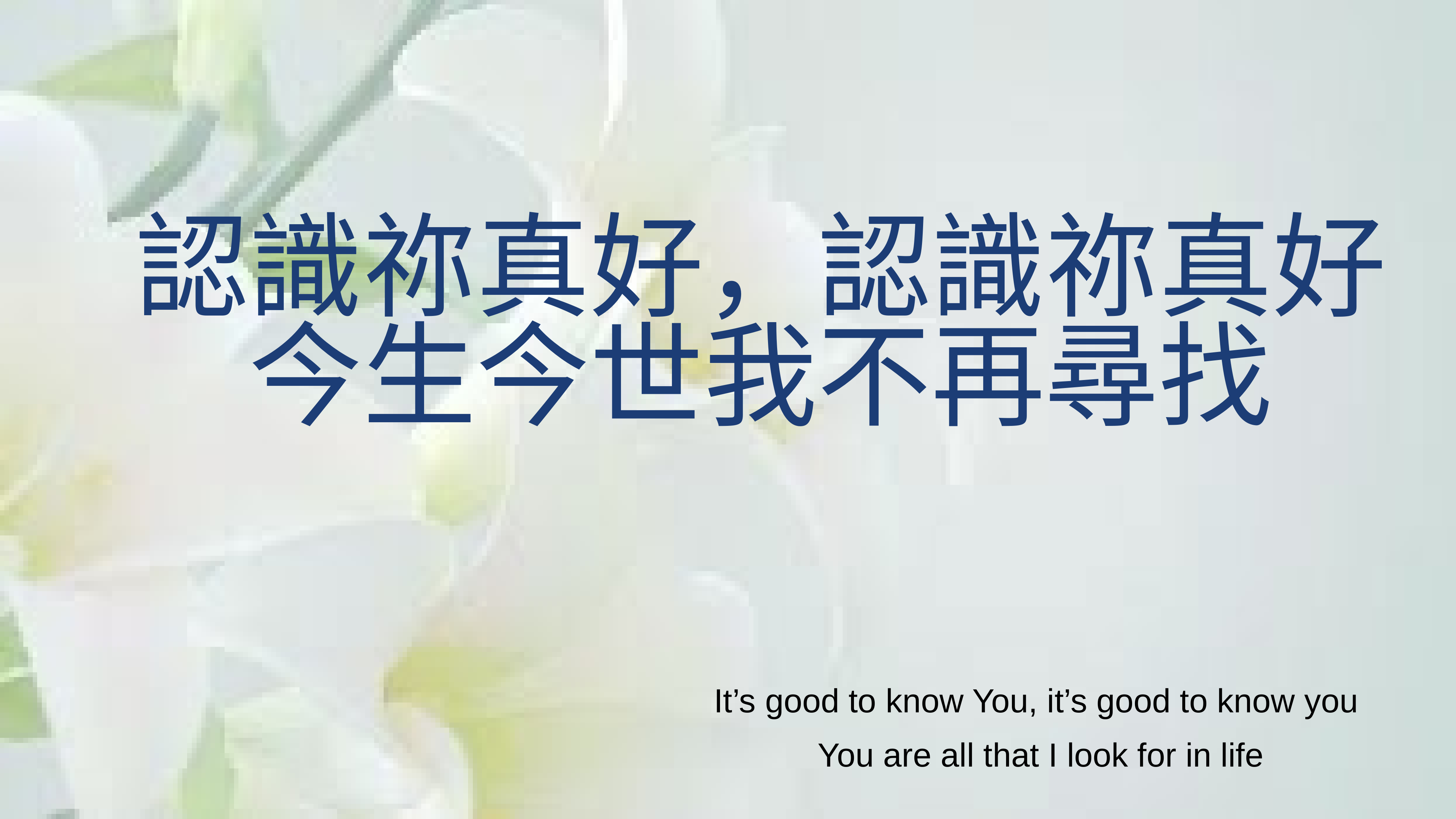

認識祢真好，認識祢真好
今生今世我不再尋找
It’s good to know You, it’s good to know you
You are all that I look for in life